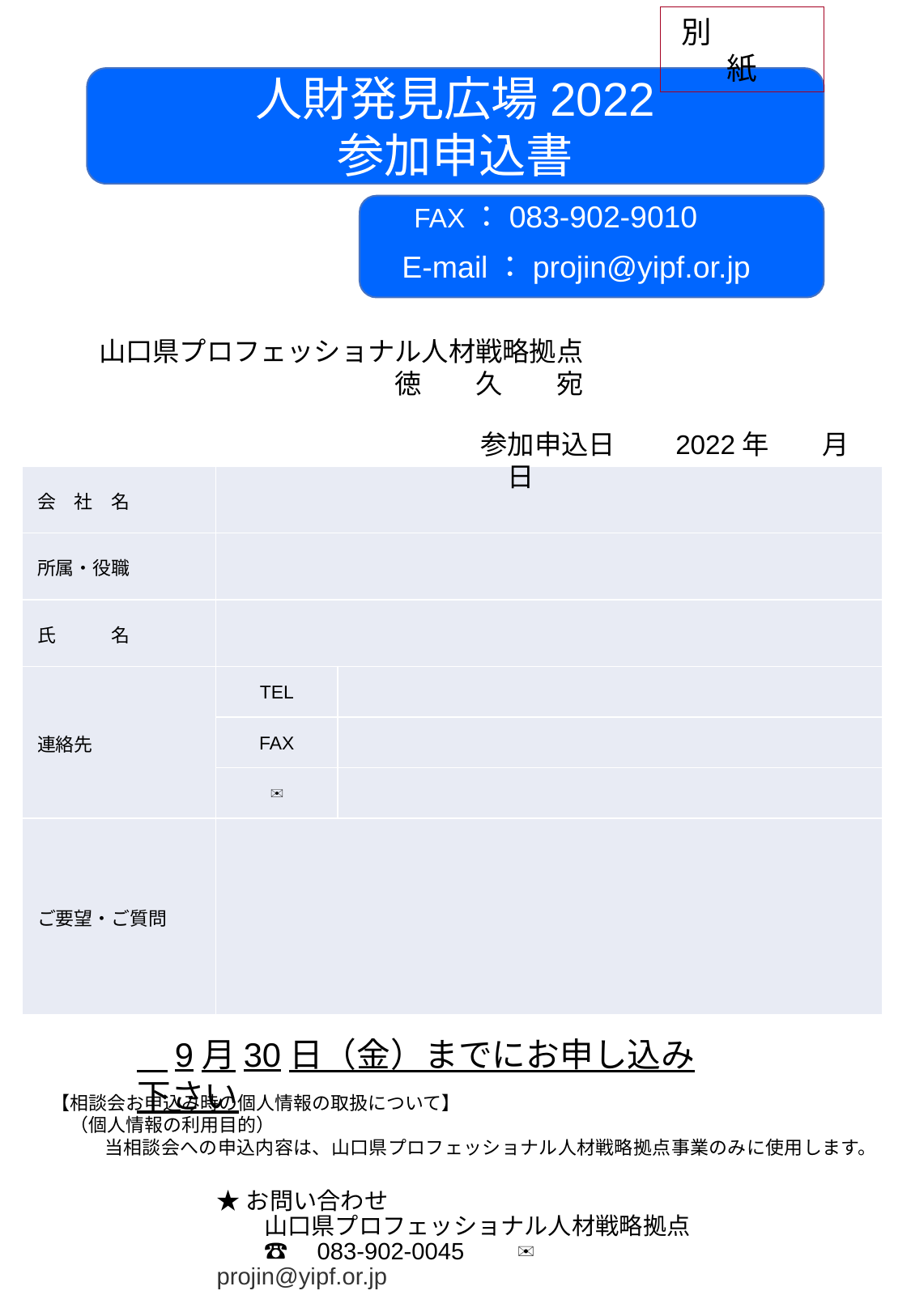

別　　　紙
人財発見広場2022
参加申込書
　FAX：083-902-9010

   E-mail：projin@yipf.or.jp
山口県プロフェッショナル人材戦略拠点
　　　　　　　　　　　徳　　久　　宛
参加申込日　　2022年　　月　　日
| 会　社　名 |  |  |
| --- | --- | --- |
| 所属・役職 |  |  |
| 氏　　　名 |  |  |
| 連絡先 | TEL |  |
|  | FAX |  |
|  | ✉ |  |
| ご要望・ご質問 |  |  |
【相談会お申込み時の個人情報の取扱について】
　（個人情報の利用目的）
ご提供いただきました個人情報は、当相談会の申込管理情報の管理は、山口県プロフェッショナル人材戦略拠点事業のみに使用します。
　（個人情報の第三者提供）
　　　山口県プロフェッショナル人材戦略拠点では本参加申込書から取得す　　　　る個人情報を第三者に提供しません。
　9月30日（金）までにお申し込み下さい
【相談会お申込み時の個人情報の取扱について】
　（個人情報の利用目的）
当相談会への申込内容は、山口県プロフェッショナル人材戦略拠点事業のみに使用します。

★お問い合わせ
　　山口県プロフェッショナル人材戦略拠点
　　☎　083-902-0045　　✉　projin@yipf.or.jp